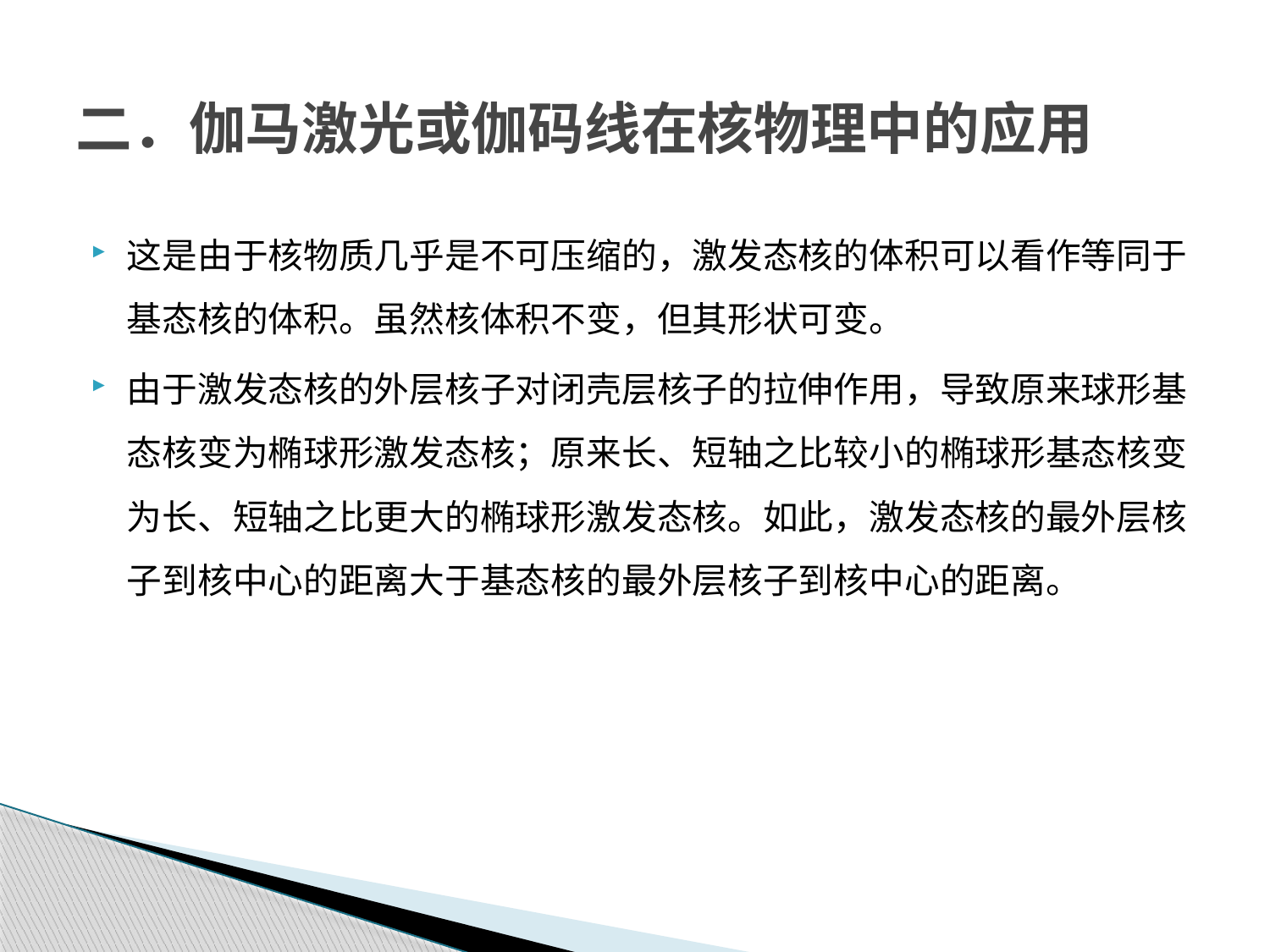

# 二．伽马激光或伽码线在核物理中的应用
这是由于核物质几乎是不可压缩的，激发态核的体积可以看作等同于基态核的体积。虽然核体积不变，但其形状可变。
由于激发态核的外层核子对闭壳层核子的拉伸作用，导致原来球形基态核变为椭球形激发态核；原来长、短轴之比较小的椭球形基态核变为长、短轴之比更大的椭球形激发态核。如此，激发态核的最外层核子到核中心的距离大于基态核的最外层核子到核中心的距离。